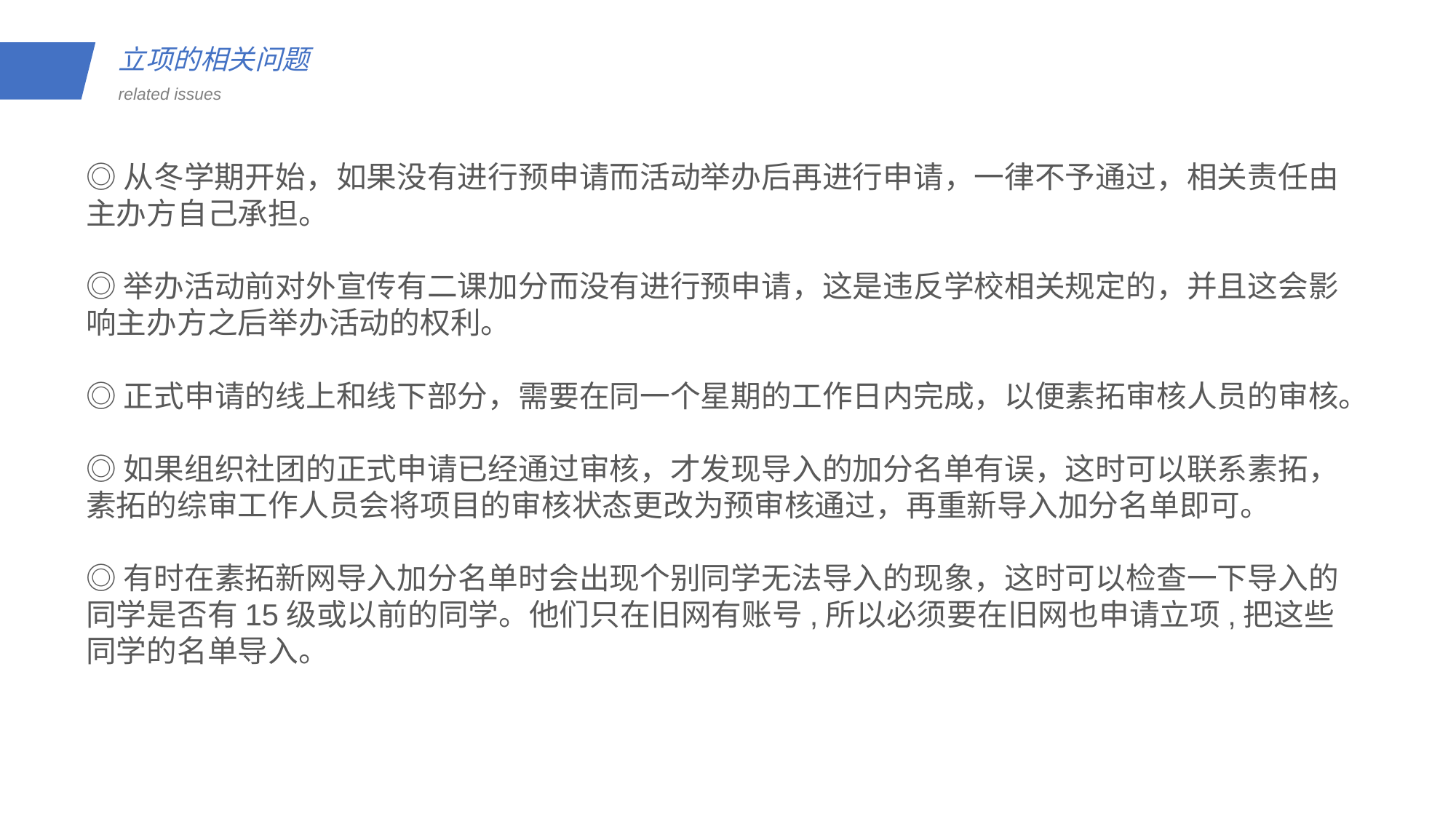

立项的相关问题
related issues
◎从冬学期开始，如果没有进行预申请而活动举办后再进行申请，一律不予通过，相关责任由主办方自己承担。

◎举办活动前对外宣传有二课加分而没有进行预申请，这是违反学校相关规定的，并且这会影响主办方之后举办活动的权利。

◎正式申请的线上和线下部分，需要在同一个星期的工作日内完成，以便素拓审核人员的审核。

◎如果组织社团的正式申请已经通过审核，才发现导入的加分名单有误，这时可以联系素拓，素拓的综审工作人员会将项目的审核状态更改为预审核通过，再重新导入加分名单即可。

◎有时在素拓新网导入加分名单时会出现个别同学无法导入的现象，这时可以检查一下导入的同学是否有15级或以前的同学。他们只在旧网有账号,所以必须要在旧网也申请立项,把这些同学的名单导入。